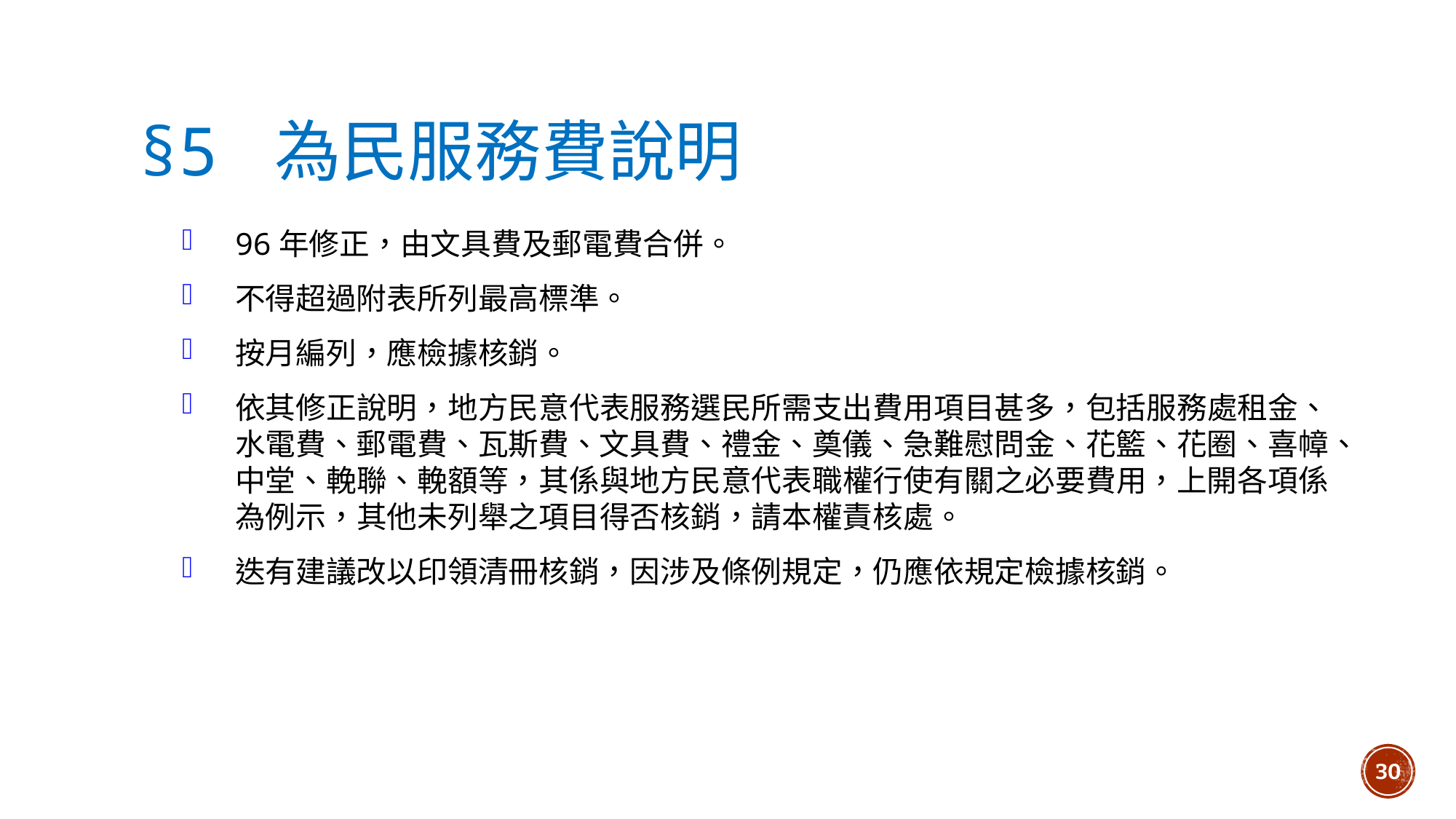

# §5 為民服務費說明
96年修正，由文具費及郵電費合併。
不得超過附表所列最高標準。
按月編列，應檢據核銷。
依其修正說明，地方民意代表服務選民所需支出費用項目甚多，包括服務處租金、水電費、郵電費、瓦斯費、文具費、禮金、奠儀、急難慰問金、花籃、花圈、喜幛、中堂、輓聯、輓額等，其係與地方民意代表職權行使有關之必要費用，上開各項係為例示，其他未列舉之項目得否核銷，請本權責核處。
迭有建議改以印領清冊核銷，因涉及條例規定，仍應依規定檢據核銷。

30